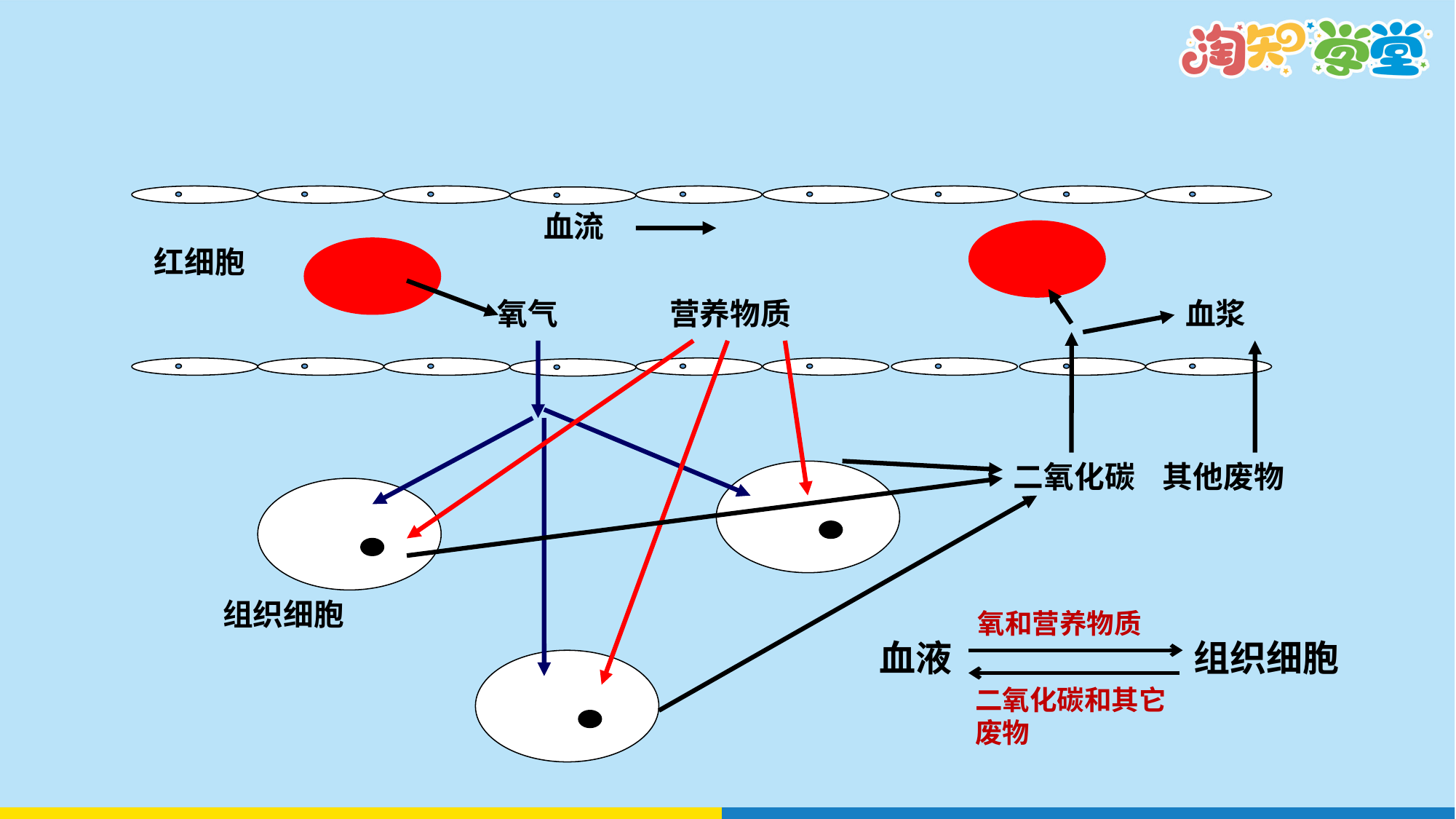

血流

红细胞

氧气
营养物质

血浆

二氧化碳    其他废物

组织细胞
氧和营养物质
血液
组织细胞

二氧化碳和其它废物